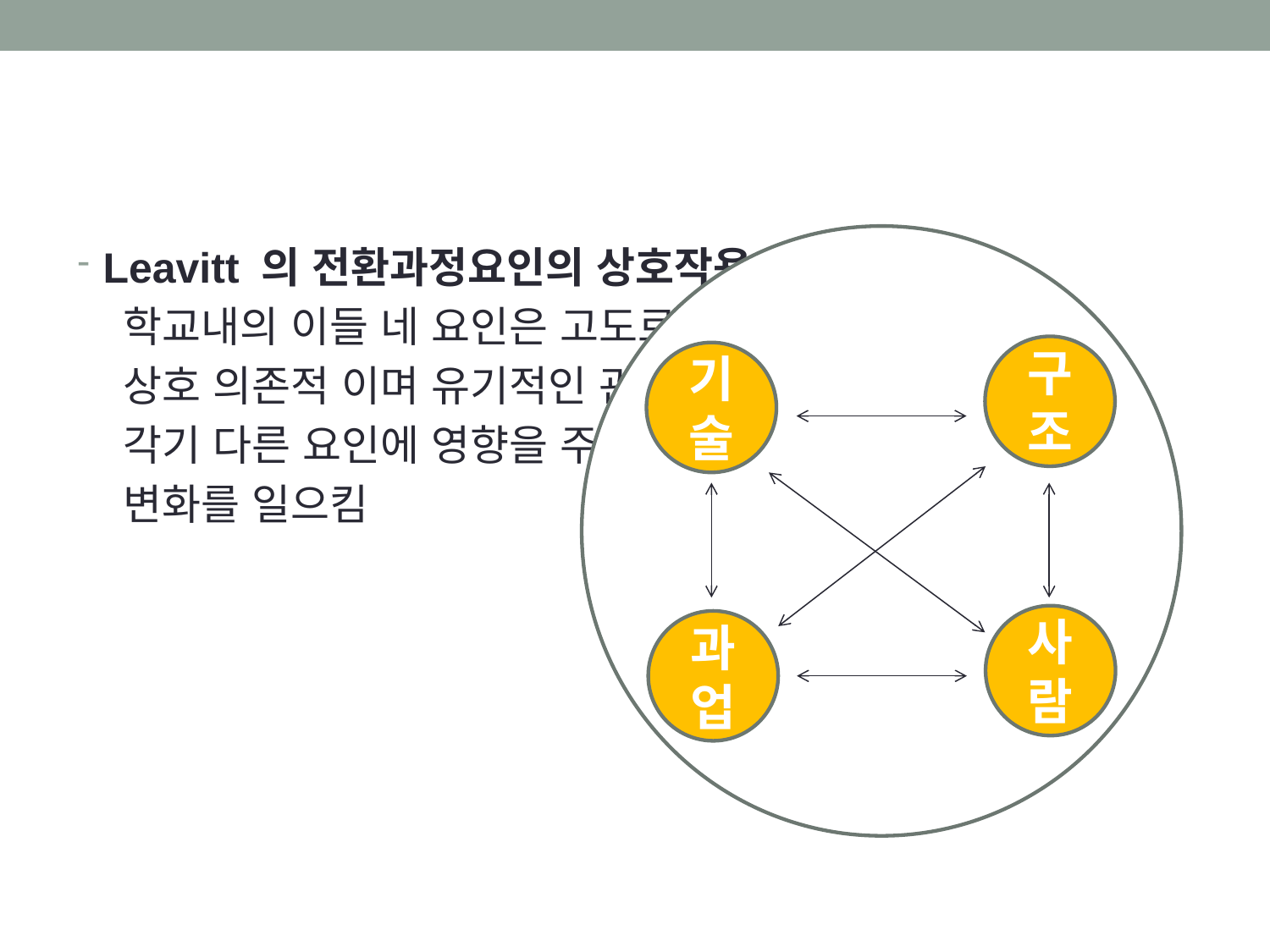

Leavitt 의 전환과정요인의 상호작용 관계
   학교내의 이들 네 요인은 고도로
   상호 의존적 이며 유기적인 관계
   각기 다른 요인에 영향을 주어
   변화를 일으킴

구조
기술
사람
과업